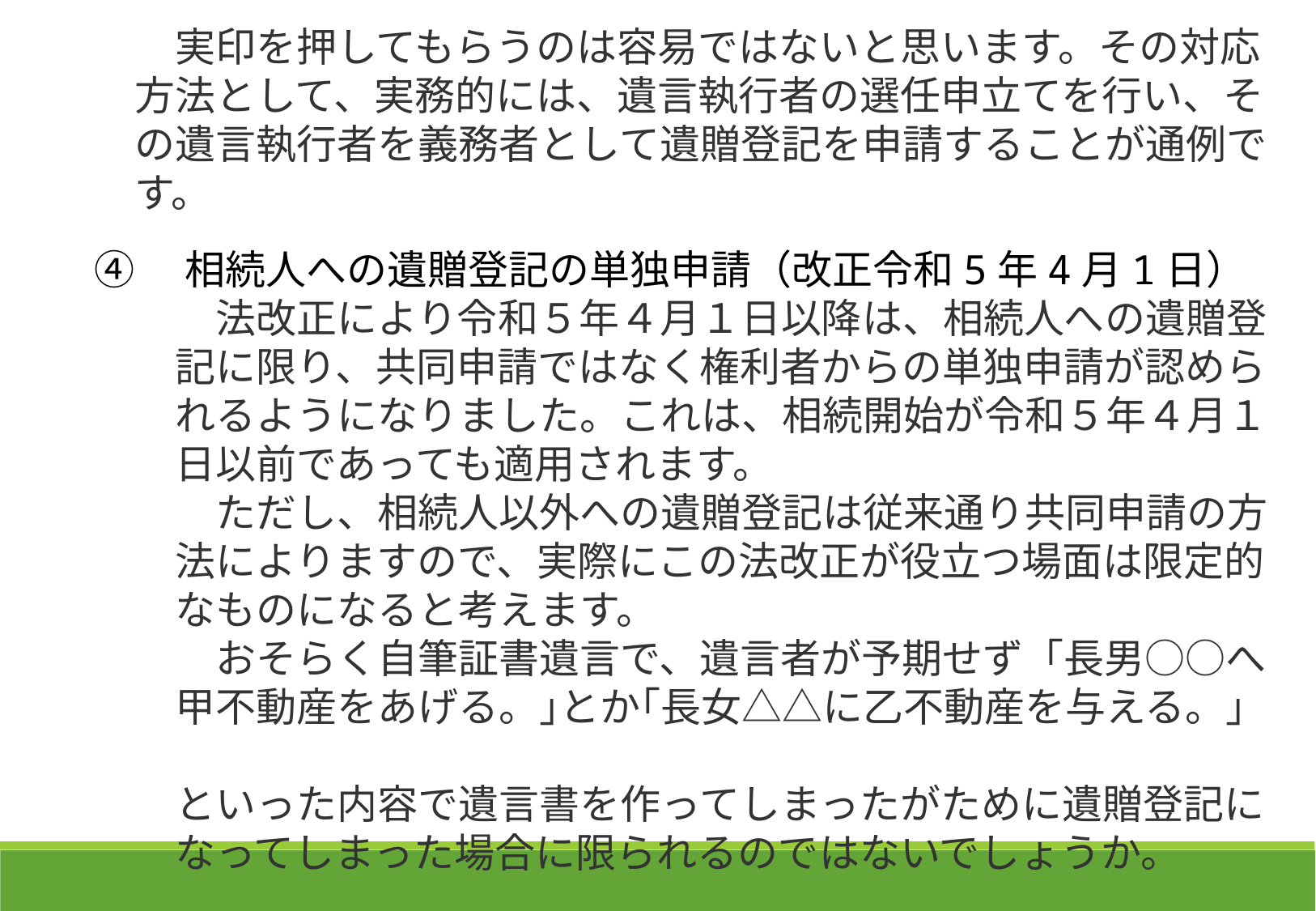

実印を押してもらうのは容易ではないと思います。その対応
　方法として、実務的には、遺言執行者の選任申立てを行い、そ
　の遺言執行者を義務者として遺贈登記を申請することが通例で
　す。

④　相続人への遺贈登記の単独申請（改正令和5年4月1日）
　　　法改正により令和５年４月１日以降は、相続人への遺贈登
　　記に限り、共同申請ではなく権利者からの単独申請が認めら
　　れるようになりました。これは、相続開始が令和５年４月１
　　日以前であっても適用されます。
　　　ただし、相続人以外への遺贈登記は従来通り共同申請の方
　　法によりますので、実際にこの法改正が役立つ場面は限定的
　　なものになると考えます。
　　　おそらく自筆証書遺言で、遺言者が予期せず「長男○○へ
　　甲不動産をあげる。｣とか｢長女△△に乙不動産を与える。」
　　といった内容で遺言書を作ってしまったがために遺贈登記に
　　なってしまった場合に限られるのではないでしょうか。